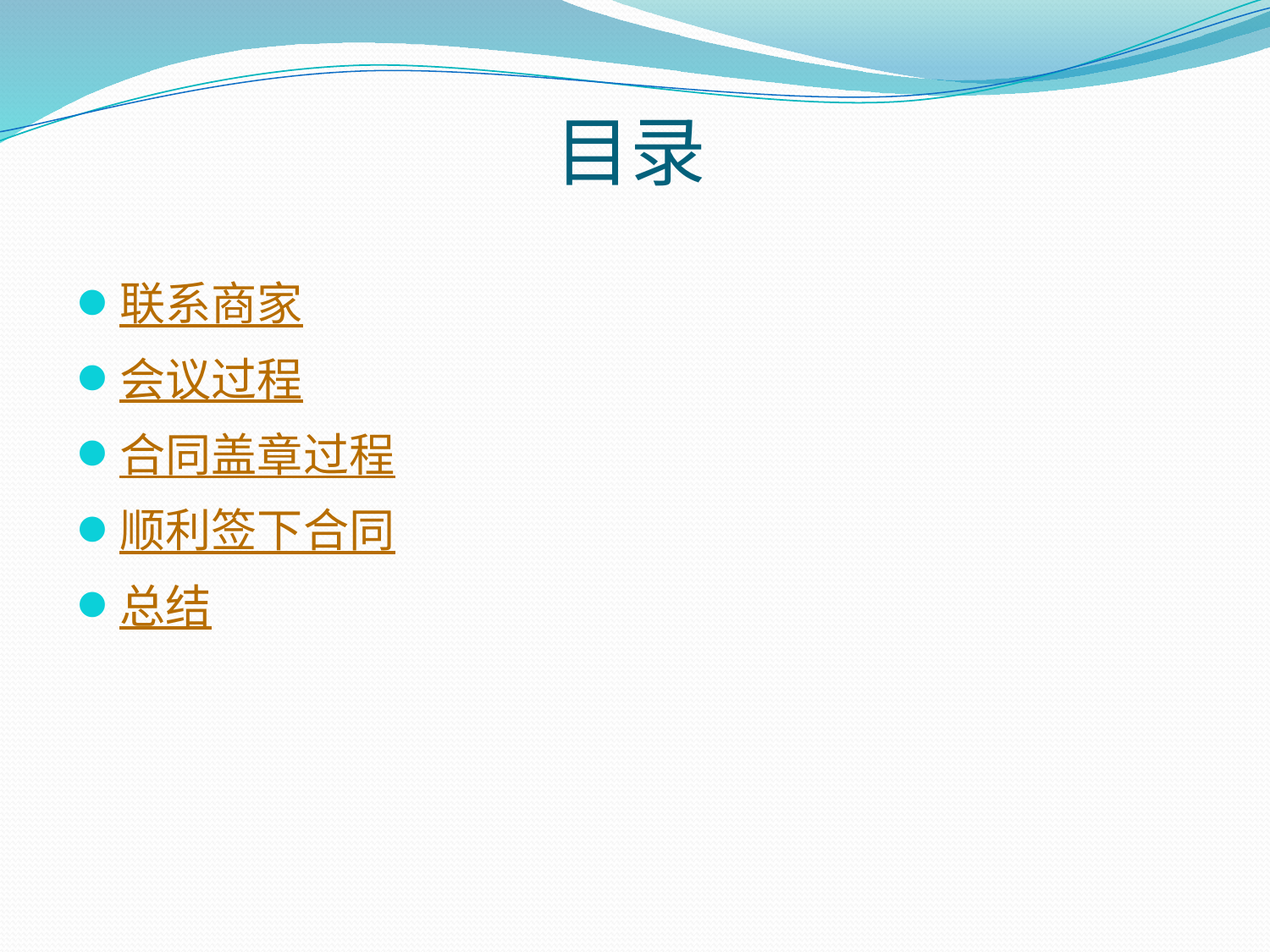

# 目录
联系商家
会议过程
合同盖章过程
顺利签下合同
总结